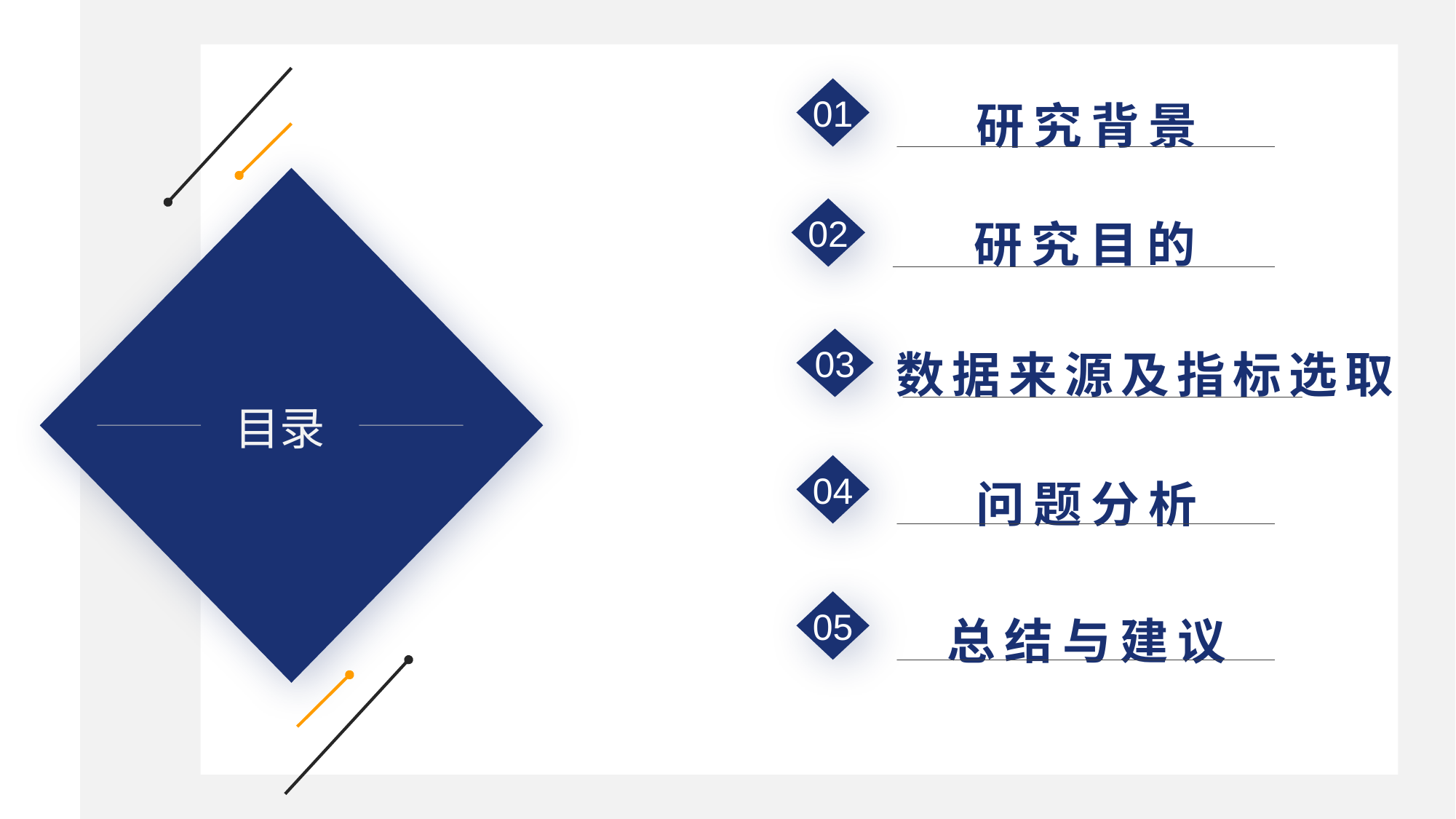

研究背景
01

CONTENTS
目录
研究目的
02
数据来源及指标选取

03
问题分析
04
总结与建议
05